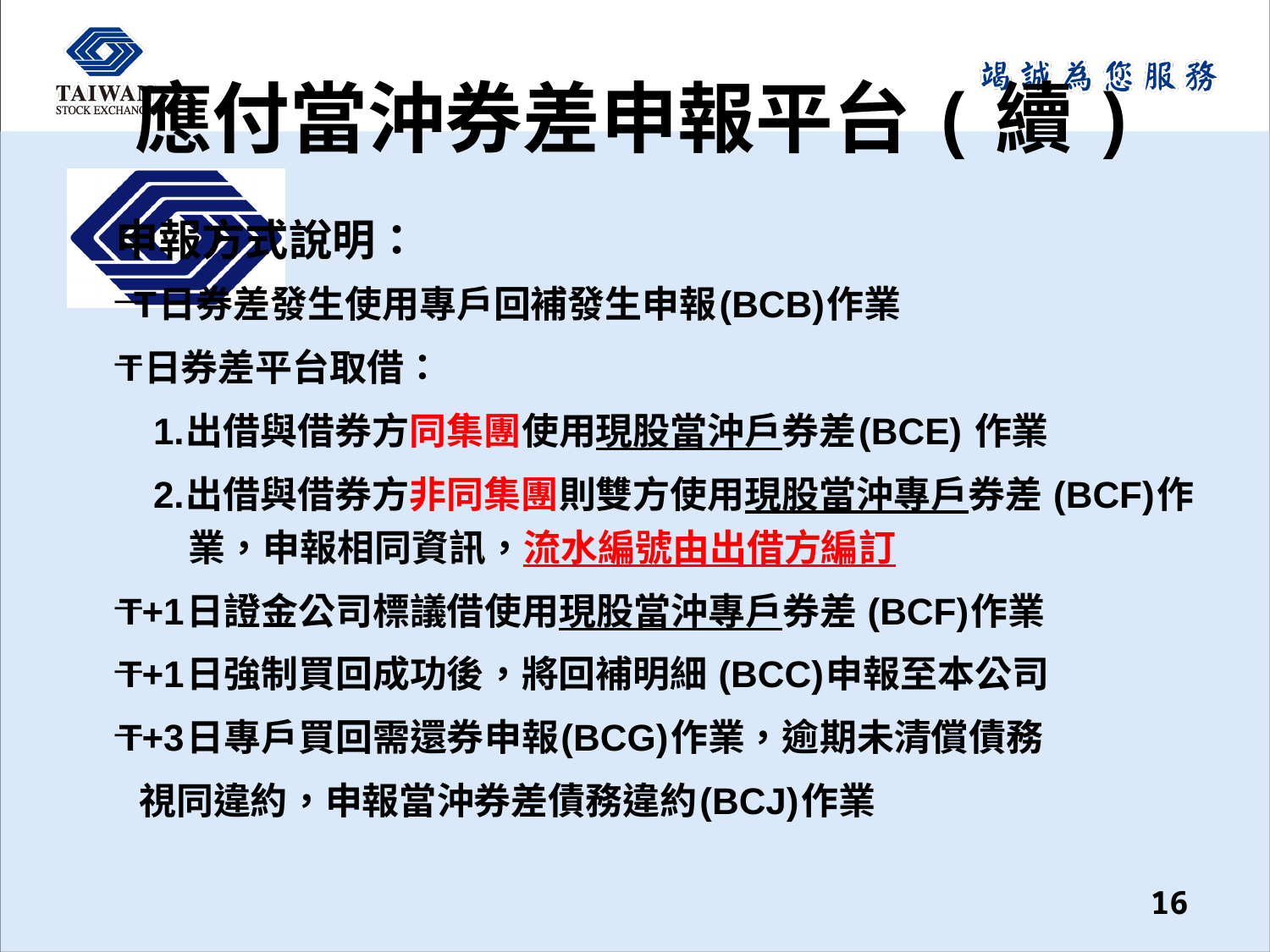

# 應付當沖券差申報平台(續)
申報方式說明：
T日券差發生使用專戶回補發生申報(BCB)作業
T日券差平台取借：
    1.出借與借券方同集團使用現股當沖戶券差(BCE) 作業
    2.出借與借券方非同集團則雙方使用現股當沖專戶券差 (BCF)作業，申報相同資訊，流水編號由出借方編訂
T+1日證金公司標議借使用現股當沖專戶券差 (BCF)作業
T+1日強制買回成功後，將回補明細 (BCC)申報至本公司
T+3日專戶買回需還券申報(BCG)作業，逾期未清償債務
   視同違約，申報當沖券差債務違約(BCJ)作業

16